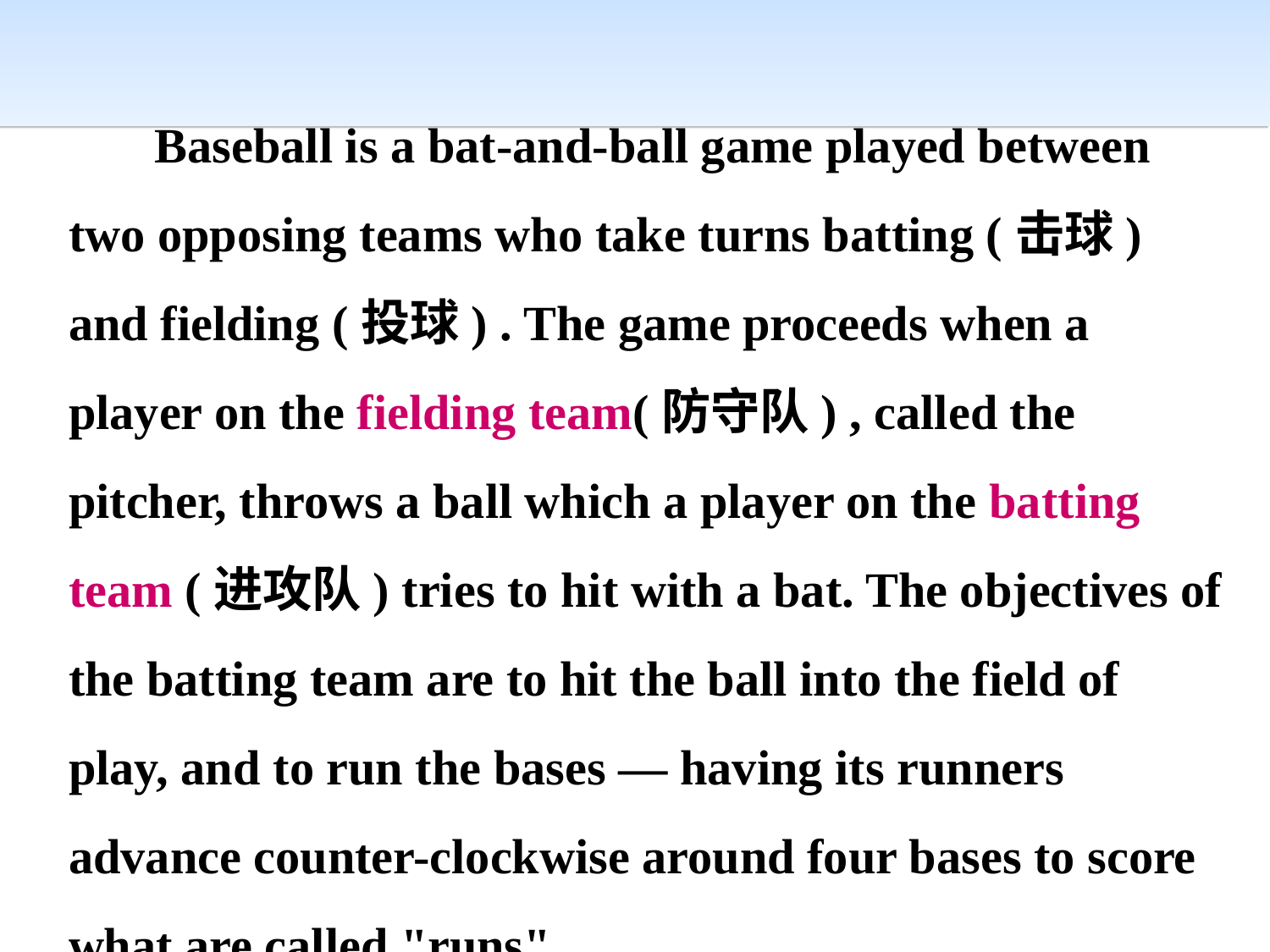

Baseball is a bat-and-ball game played between two opposing teams who take turns batting (击球) and fielding (投球) . The game proceeds when a player on the fielding team(防守队) , called the pitcher, throws a ball which a player on the batting team (进攻队) tries to hit with a bat. The objectives of the batting team are to hit the ball into the field of play, and to run the bases — having its runners advance counter-clockwise around four bases to score what are called "runs".